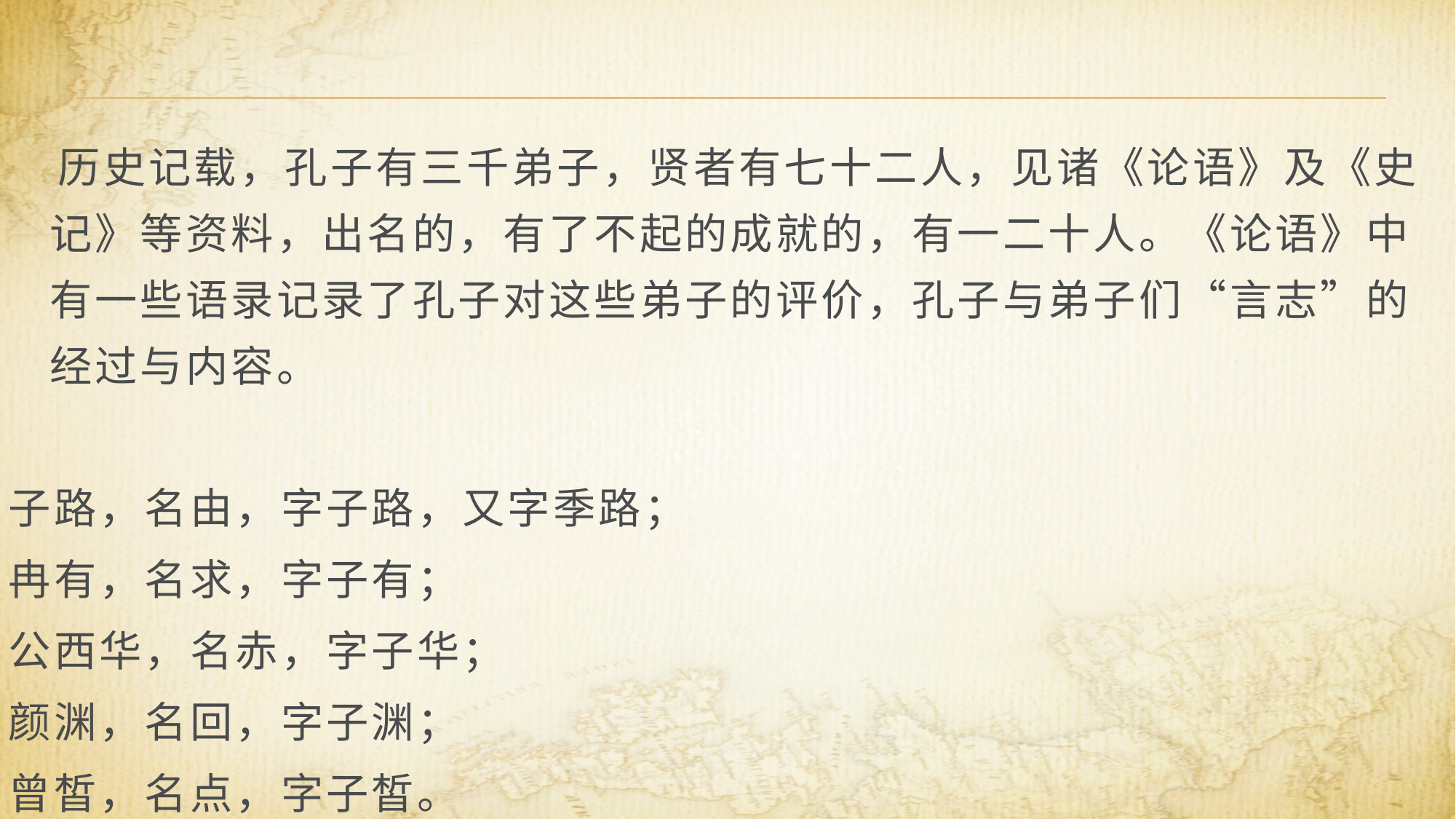

历史记载，孔子有三千弟子，贤者有七十二人，见诸《论语》及《史记》等资料，出名的，有了不起的成就的，有一二十人。《论语》中有一些语录记录了孔子对这些弟子的评价，孔子与弟子们“言志”的经过与内容。

子路，名由，字子路，又字季路；
冉有，名求，字子有；
公西华，名赤，字子华；
颜渊，名回，字子渊；
曾皙，名点，字子皙。